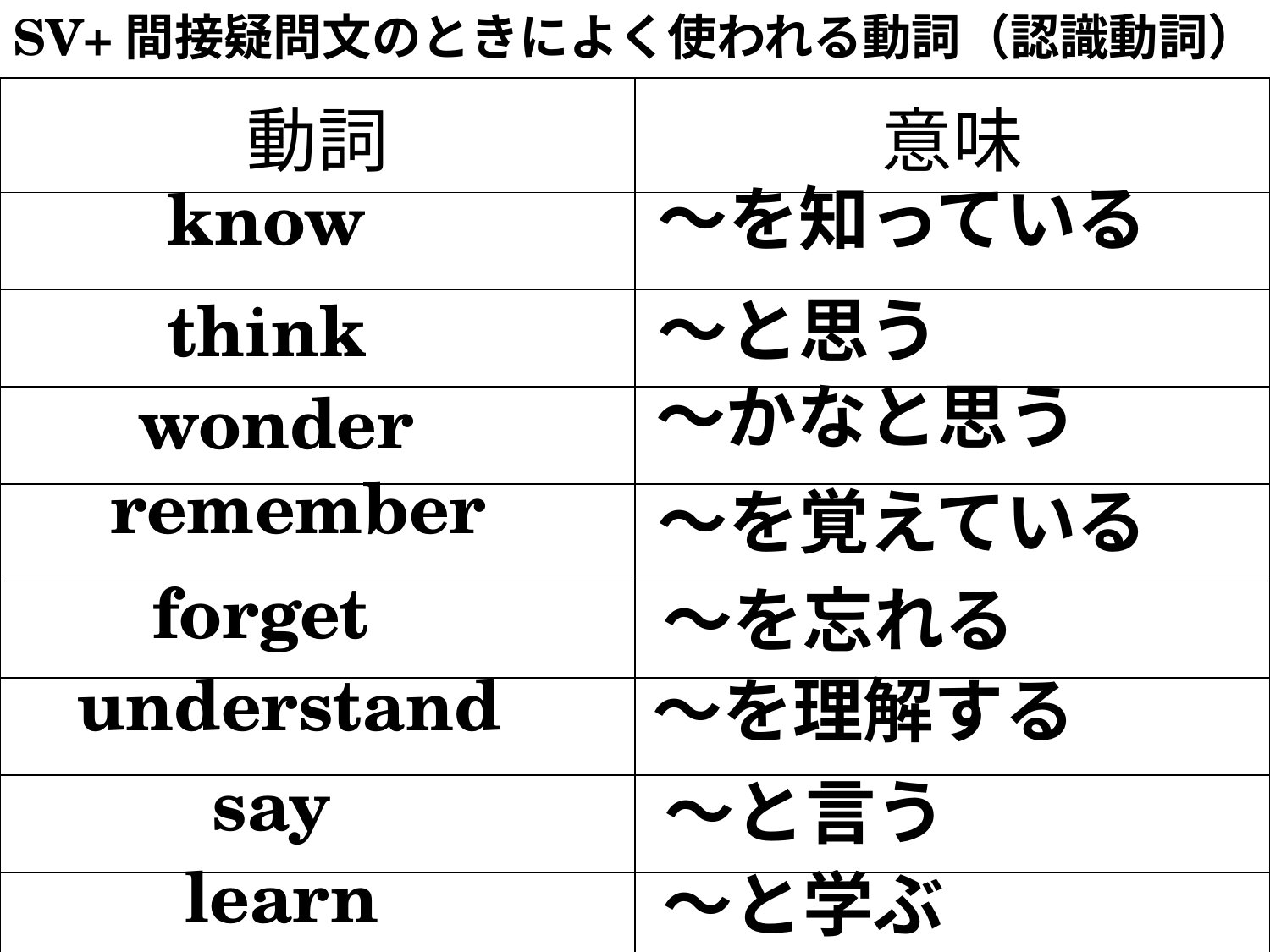

SV+間接疑問文のときによく使われる動詞（認識動詞）
| 動詞 | 意味 |
| --- | --- |
|  |  |
|  |  |
|  |  |
|  |  |
|  |  |
|  |  |
|  |  |
|  |  |
know
～を知っている
think
～と思う
～かなと思う
wonder
remember
～を覚えている
forget
～を忘れる
understand
～を理解する
say
～と言う
learn
～と学ぶ